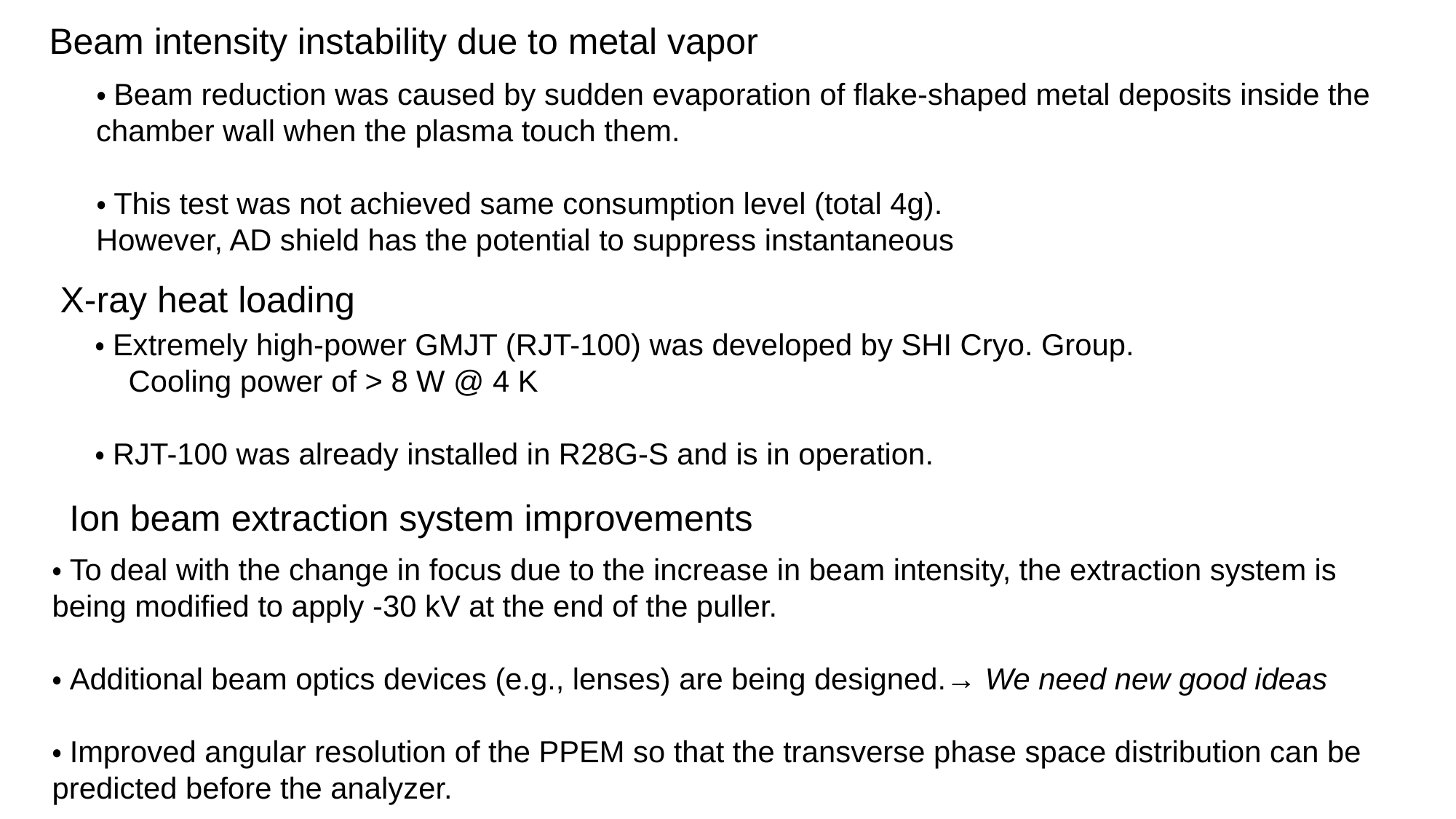

Beam intensity instability due to metal vapor
・Beam reduction was caused by sudden evaporation of flake-shaped metal deposits inside the chamber wall when the plasma touch them.

・This test was not achieved same consumption level (total 4g).
However, AD shield has the potential to suppress instantaneous
X-ray heat loading
・Extremely high-power GMJT (RJT-100) was developed by SHI Cryo. Group.
    Cooling power of > 8 W @ 4 K

・RJT-100 was already installed in R28G-S and is in operation.
Ion beam extraction system improvements
・To deal with the change in focus due to the increase in beam intensity, the extraction system is being modified to apply -30 kV at the end of the puller.

・Additional beam optics devices (e.g., lenses) are being designed.→ We need new good ideas

・Improved angular resolution of the PPEM so that the transverse phase space distribution can be predicted before the analyzer.